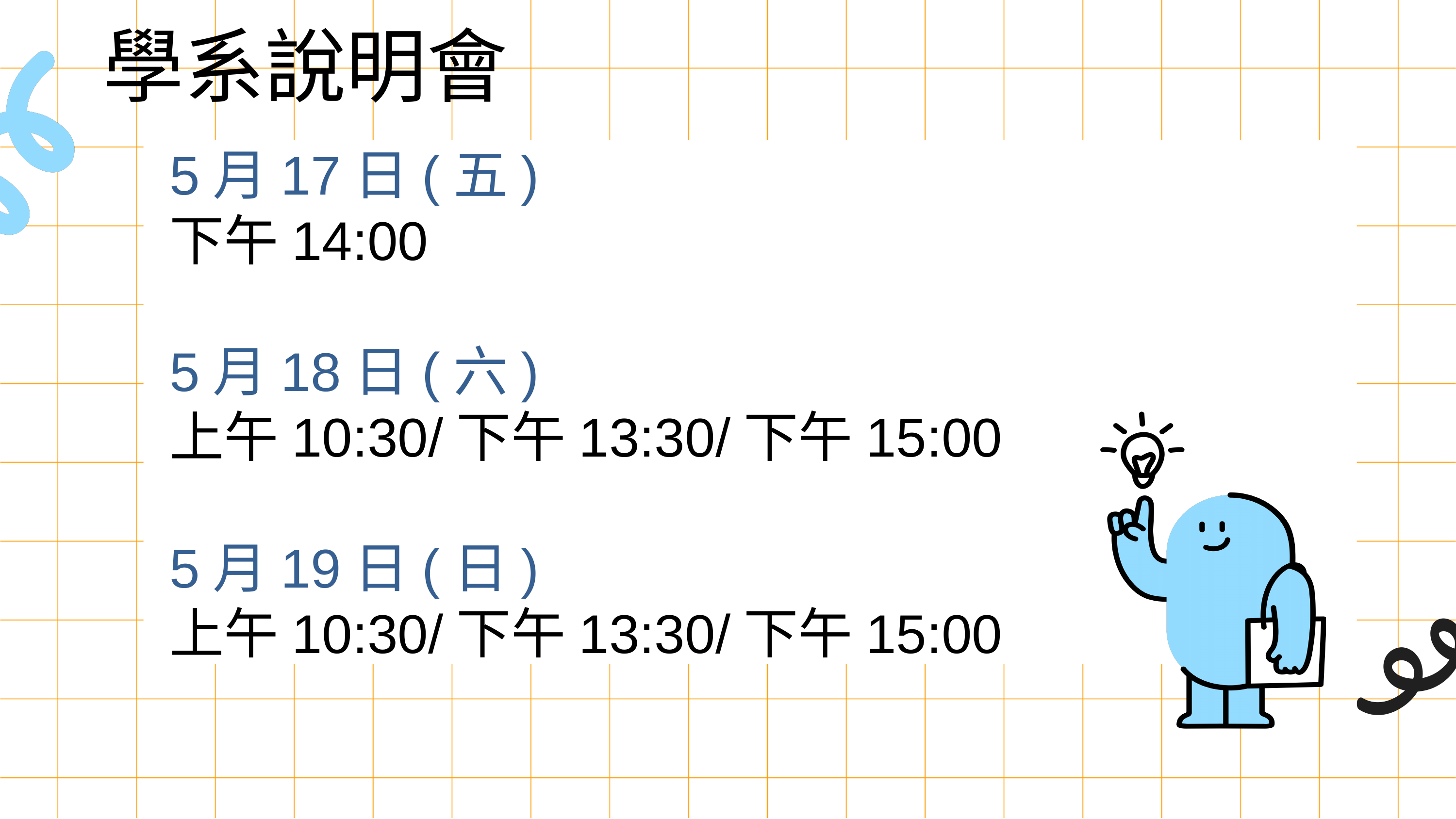

學系說明會

5月17日(五)
下午14:00

5月18日(六)
上午10:30/下午13:30/下午15:00
5月19日(日)
上午10:30/下午13:30/下午15:00